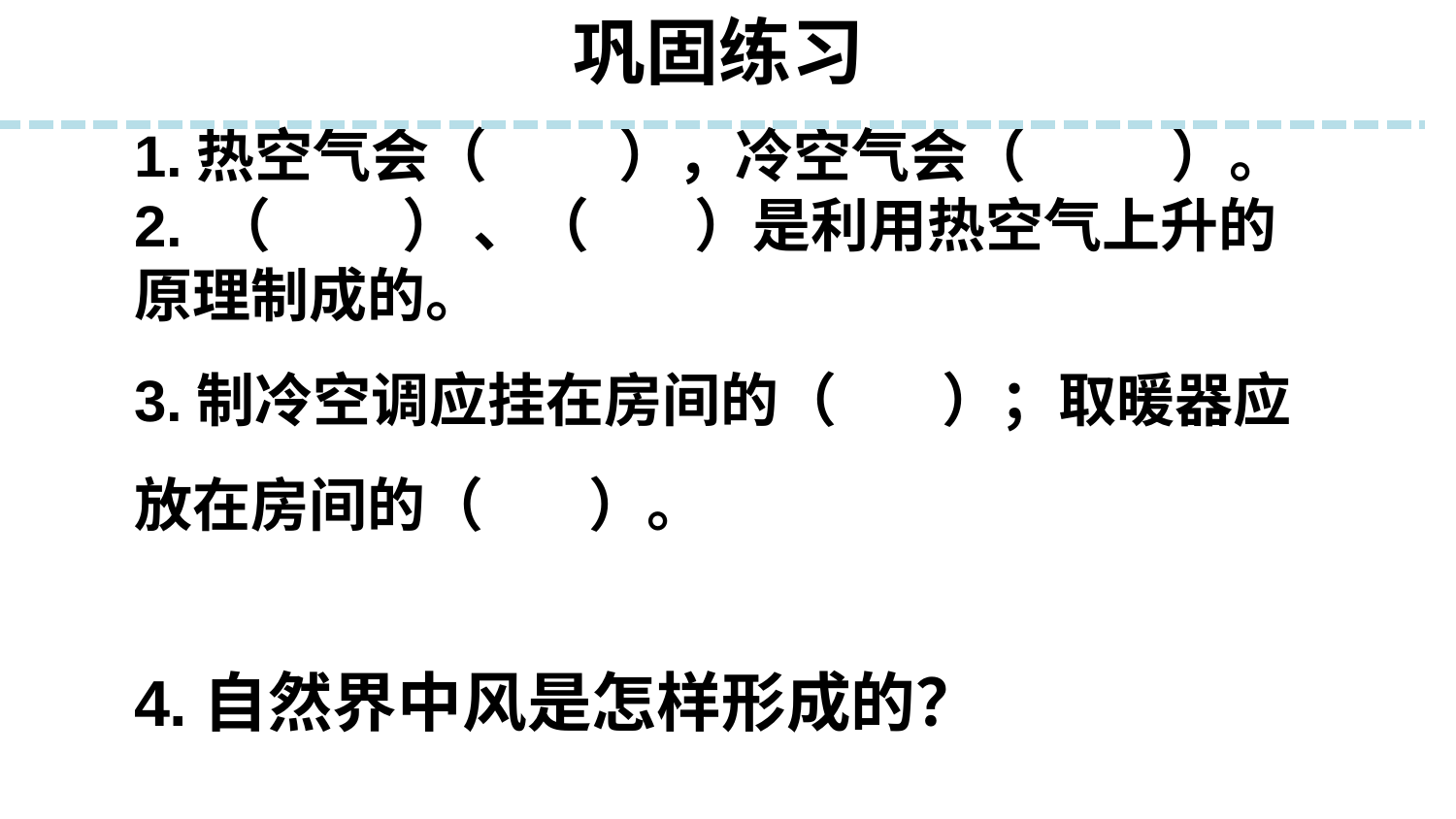

巩固练习
1.热空气会（          ），冷空气会（           ）。2. （          ） 、（        ）是利用热空气上升的原理制成的。3.制冷空调应挂在房间的（        ）；取暖器应放在房间的（        ）。
4.自然界中风是怎样形成的？